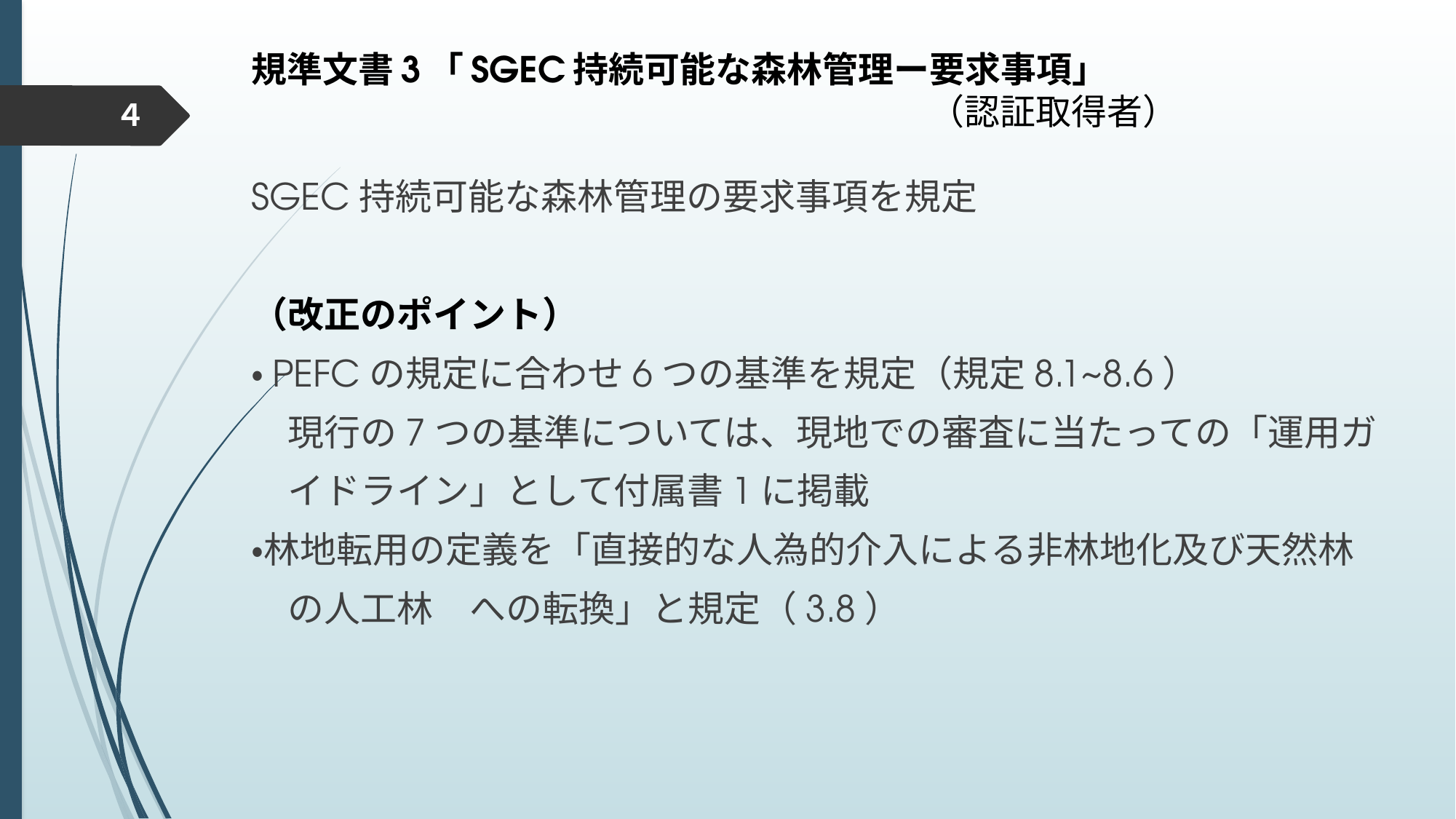

# 規準文書3「SGEC持続可能な森林管理ー要求事項」 　　　　　　　　　　　　　　　　　　　（認証取得者）
４
SGEC持続可能な森林管理の要求事項を規定

（改正のポイント）
・PEFCの規定に合わせ6つの基準を規定（規定8.1~8.6）
　現行の7つの基準については、現地での審査に当たっての「運用ガ
　イドライン」として付属書1に掲載
・林地転用の定義を「直接的な人為的介入による非林地化及び天然林
　の人工林　への転換」と規定（3.8）